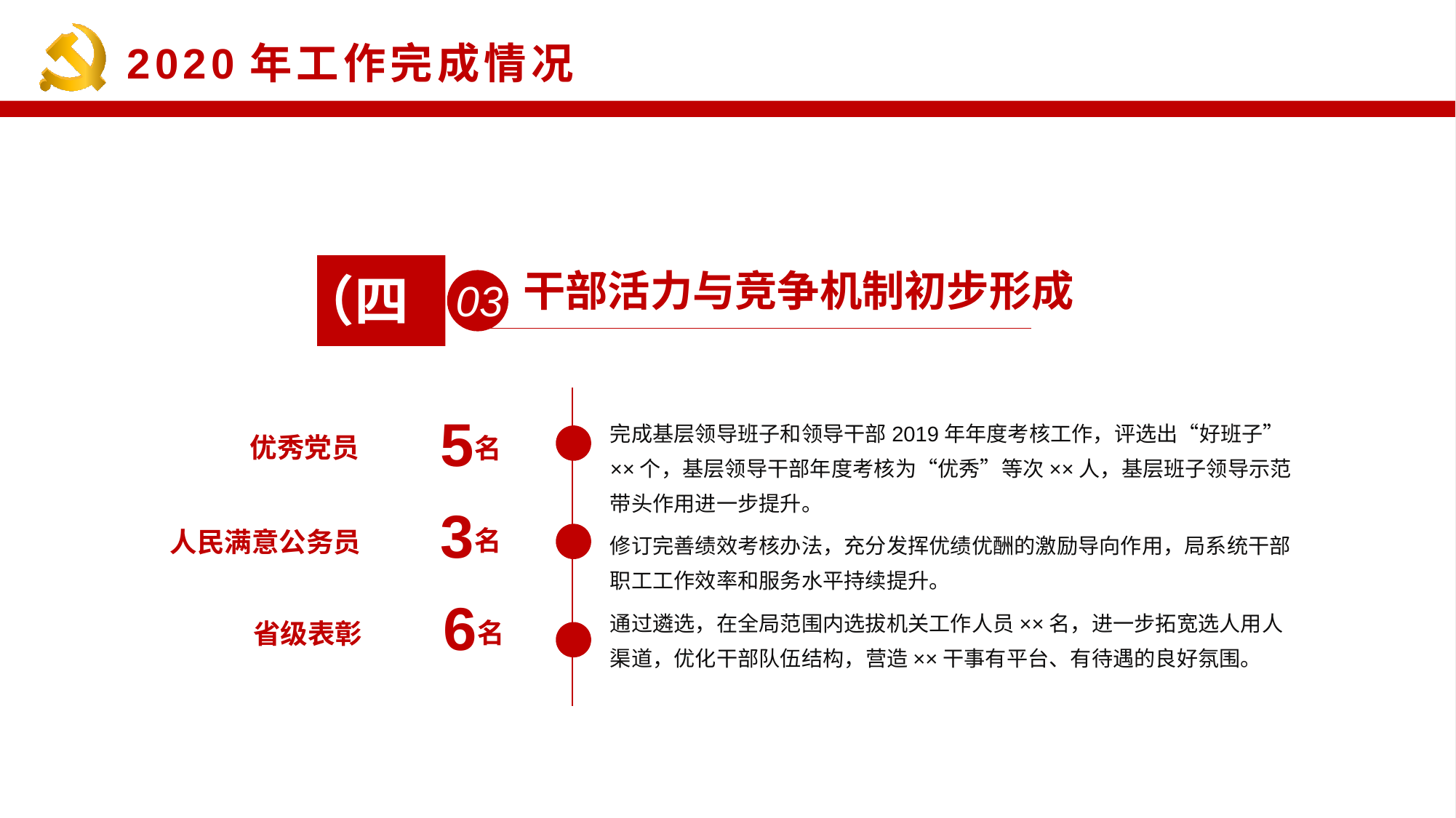

（四）
03

干部活力与竞争机制初步形成

5
名
优秀党员
3
名
人民满意公务员
6
名
省级表彰
完成基层领导班子和领导干部2019年年度考核工作，评选出“好班子”××个，基层领导干部年度考核为“优秀”等次××人，基层班子领导示范带头作用进一步提升。
修订完善绩效考核办法，充分发挥优绩优酬的激励导向作用，局系统干部职工工作效率和服务水平持续提升。
通过遴选，在全局范围内选拔机关工作人员××名，进一步拓宽选人用人渠道，优化干部队伍结构，营造××干事有平台、有待遇的良好氛围。